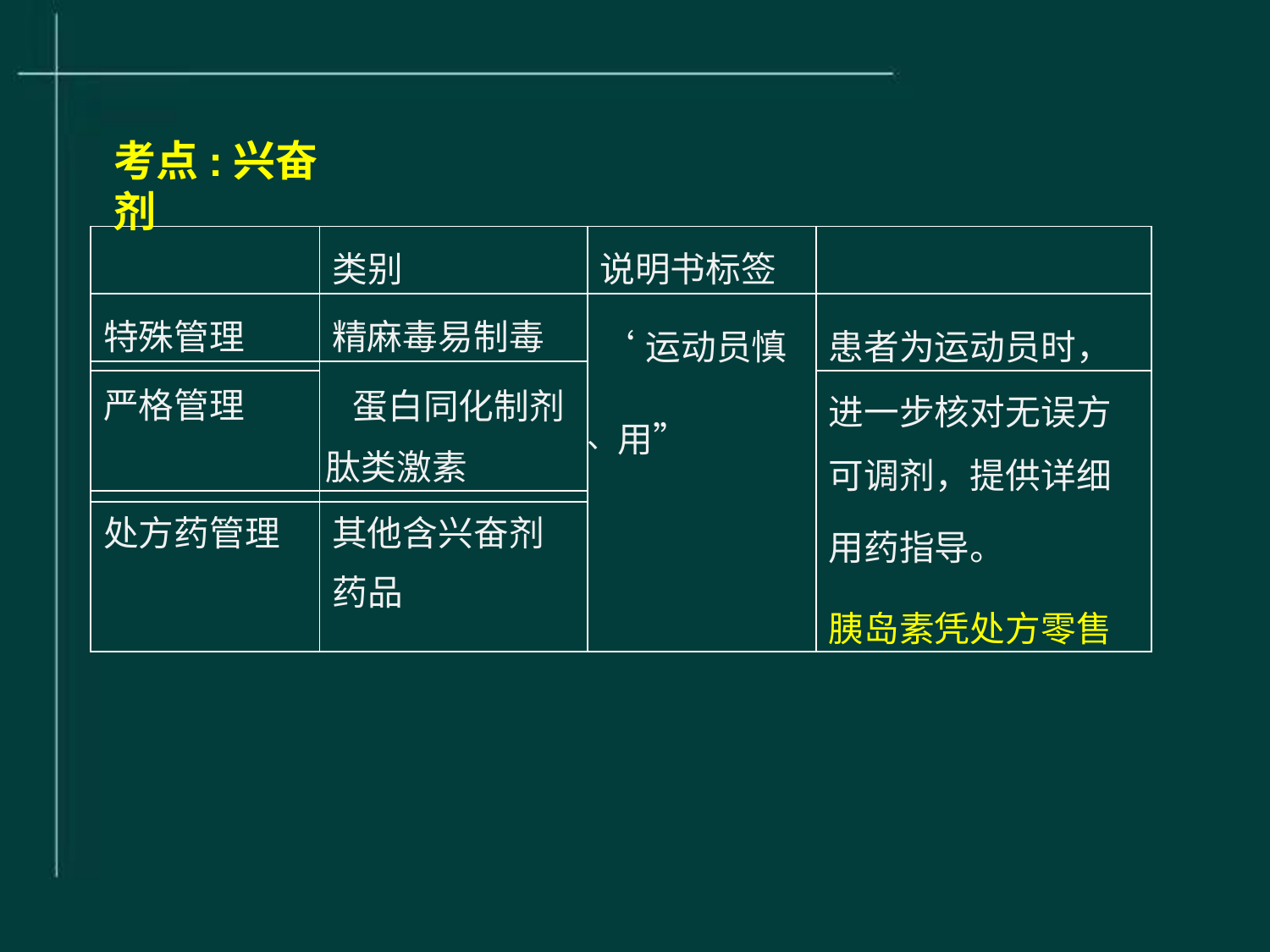

# 考点:兴奋剂
|  | 类别 | 说明书标签 |  |
| --- | --- | --- | --- |
| 特殊管理 | 精麻毒易制毒 | ‘运动员慎 、用” | 患者为运动员时， |
|  | 蛋白同化制剂 肽类激素 |  |  |
| 严格管理 |  |  | 进一步核对无误方 |
|  |  |  | 可调剂，提供详细 |
|  |  |  |  |
| 处方药管理 | 其他含兴奋剂 药品 |  | 用药指导。 胰岛素凭处方零售 |